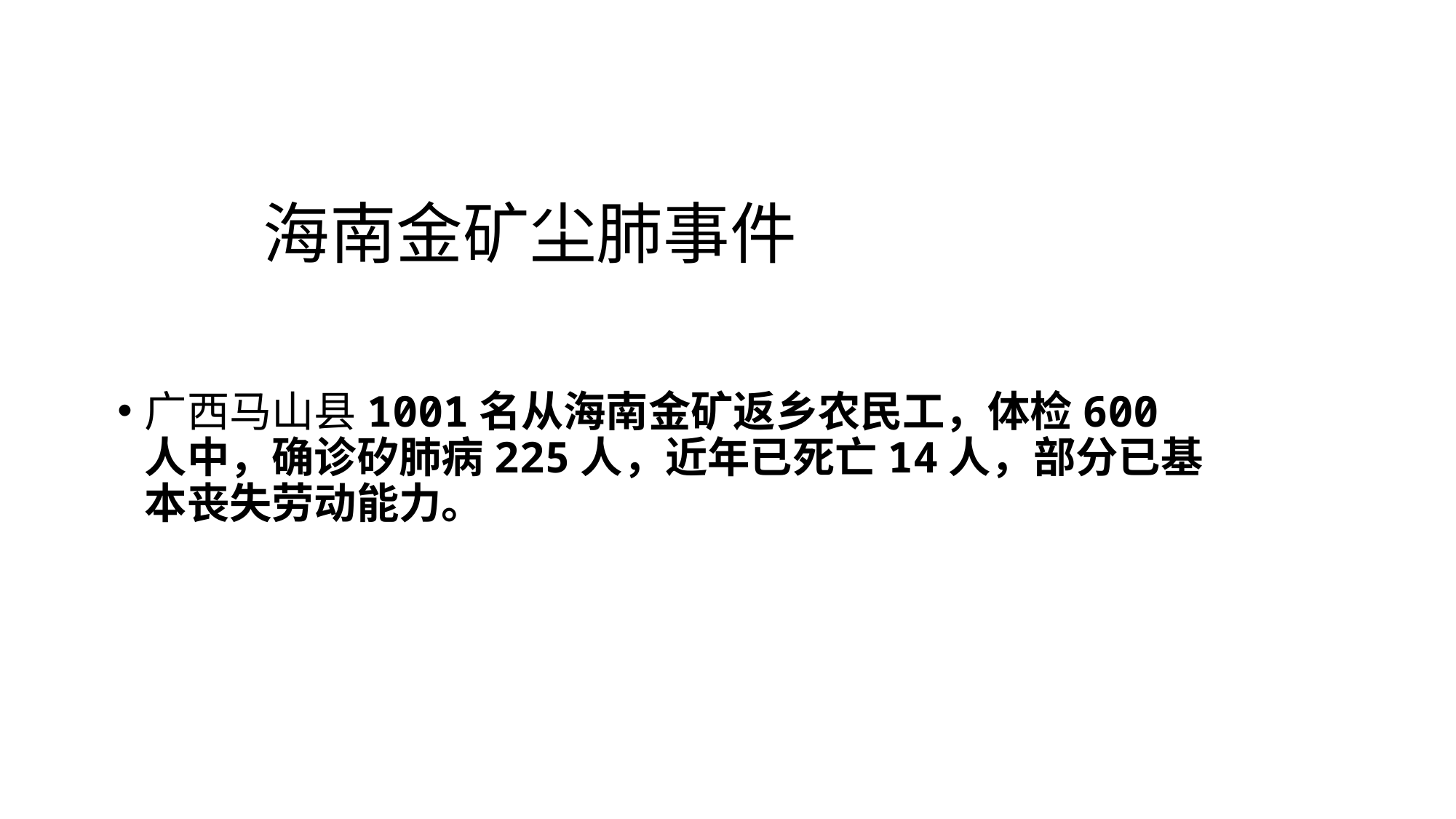

海南金矿尘肺事件

广西马山县1001名从海南金矿返乡农民工，体检600人中，确诊矽肺病225人，近年已死亡14人，部分已基本丧失劳动能力。